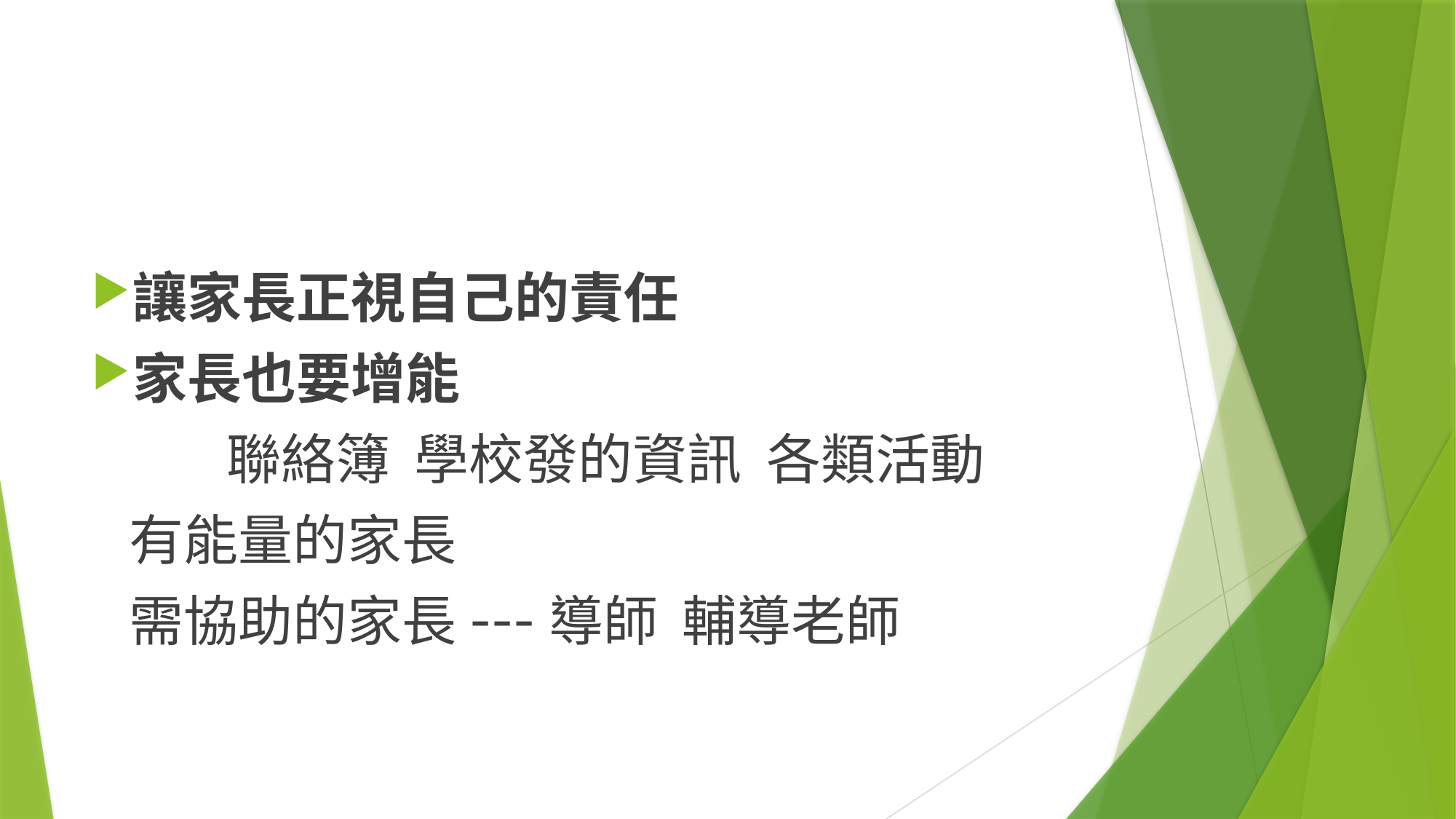

#
讓家長正視自己的責任
家長也要增能
          聯絡簿  學校發的資訊  各類活動
  有能量的家長
  需協助的家長---導師  輔導老師